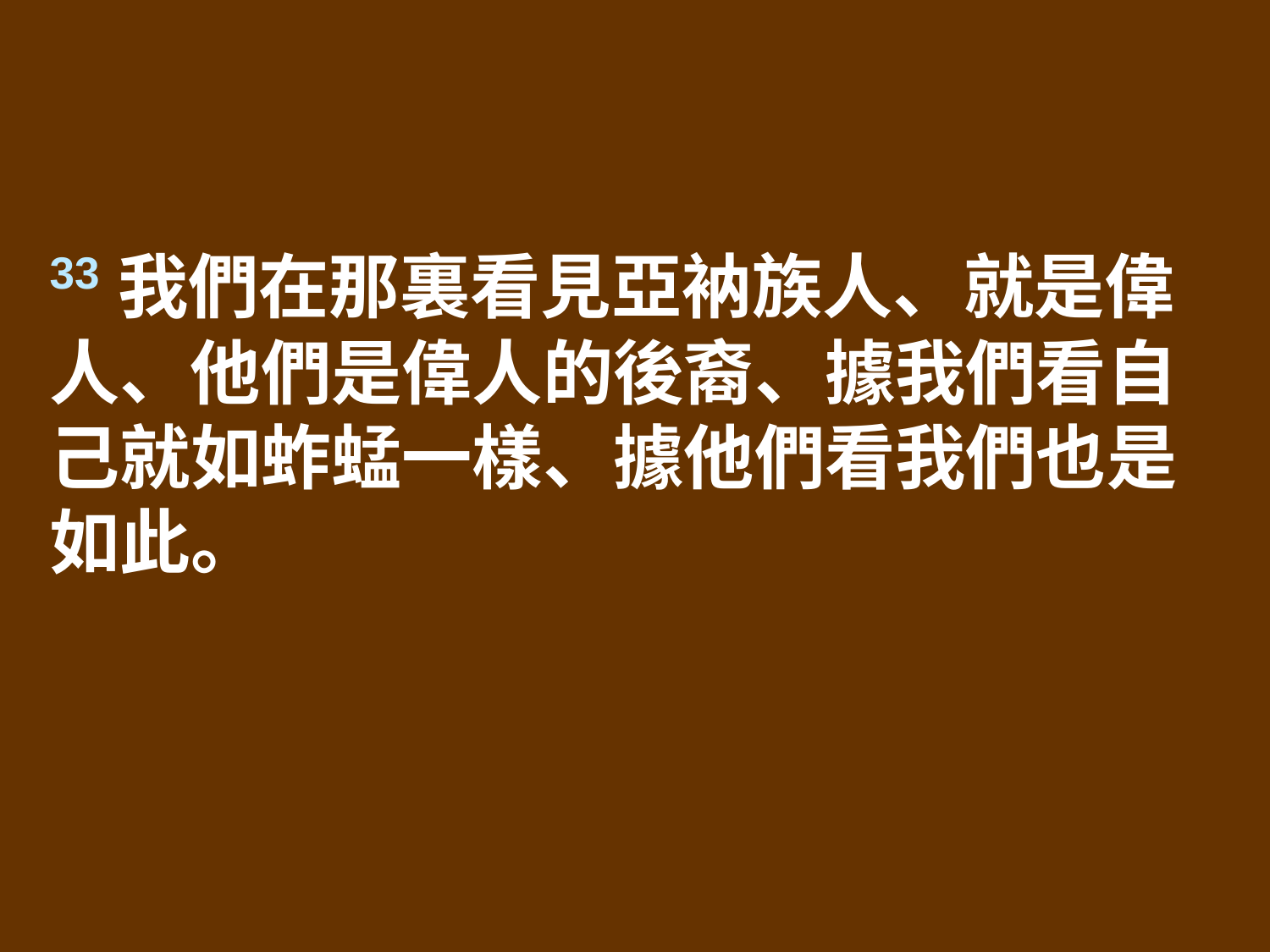

33我們在那裏看見亞衲族人、就是偉人、他們是偉人的後裔、據我們看自己就如蚱蜢一樣、據他們看我們也是如此。